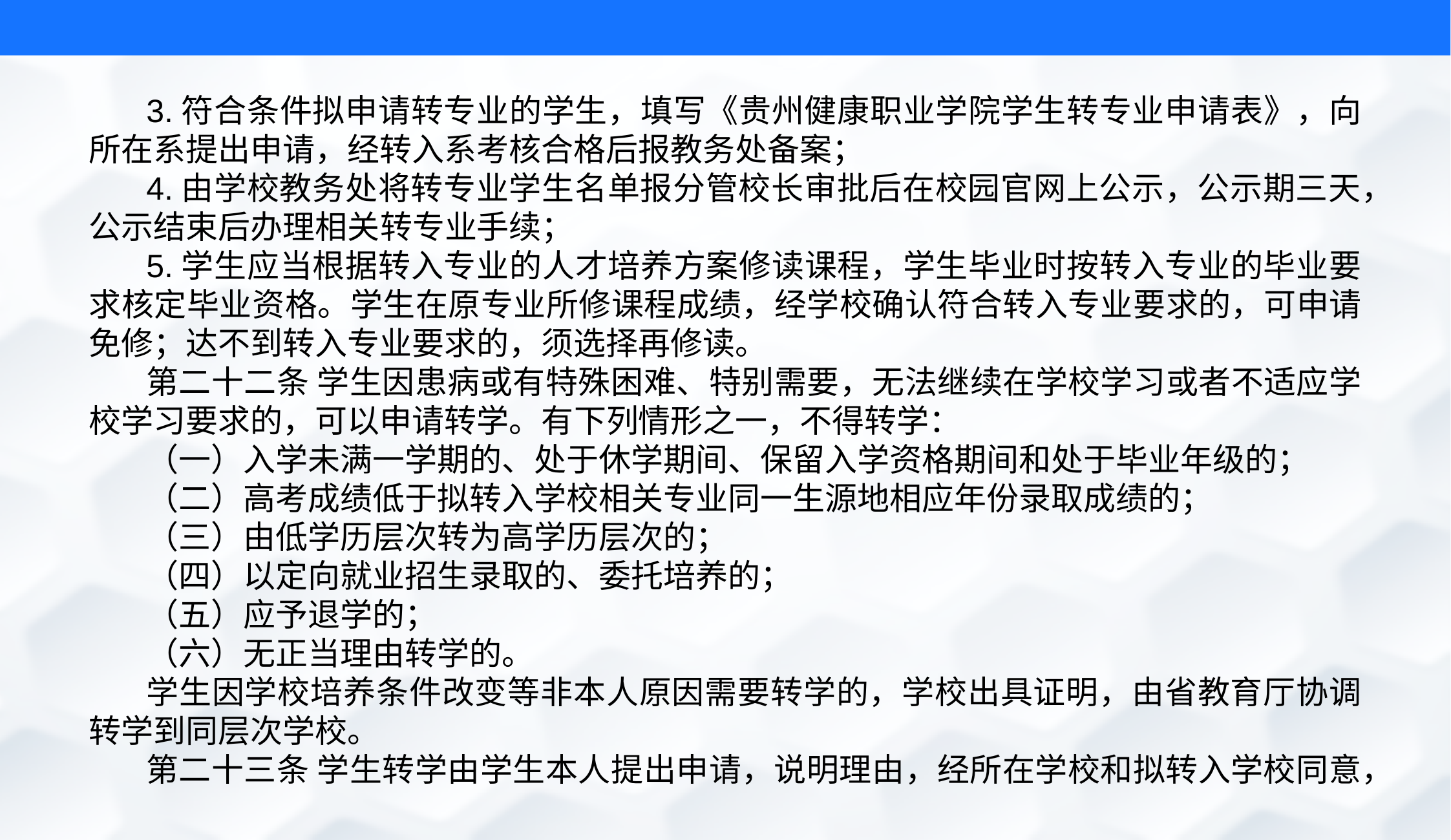

3.符合条件拟申请转专业的学生，填写《贵州健康职业学院学生转专业申请表》，向所在系提出申请，经转入系考核合格后报教务处备案；
4.由学校教务处将转专业学生名单报分管校长审批后在校园官网上公示，公示期三天，公示结束后办理相关转专业手续；
5.学生应当根据转入专业的人才培养方案修读课程，学生毕业时按转入专业的毕业要求核定毕业资格。学生在原专业所修课程成绩，经学校确认符合转入专业要求的，可申请免修；达不到转入专业要求的，须选择再修读。
第二十二条 学生因患病或有特殊困难、特别需要，无法继续在学校学习或者不适应学校学习要求的，可以申请转学。有下列情形之一，不得转学：
（一）入学未满一学期的、处于休学期间、保留入学资格期间和处于毕业年级的；
（二）高考成绩低于拟转入学校相关专业同一生源地相应年份录取成绩的；
（三）由低学历层次转为高学历层次的；
（四）以定向就业招生录取的、委托培养的；
（五）应予退学的；
（六）无正当理由转学的。
学生因学校培养条件改变等非本人原因需要转学的，学校出具证明，由省教育厅协调转学到同层次学校。
第二十三条 学生转学由学生本人提出申请，说明理由，经所在学校和拟转入学校同意，